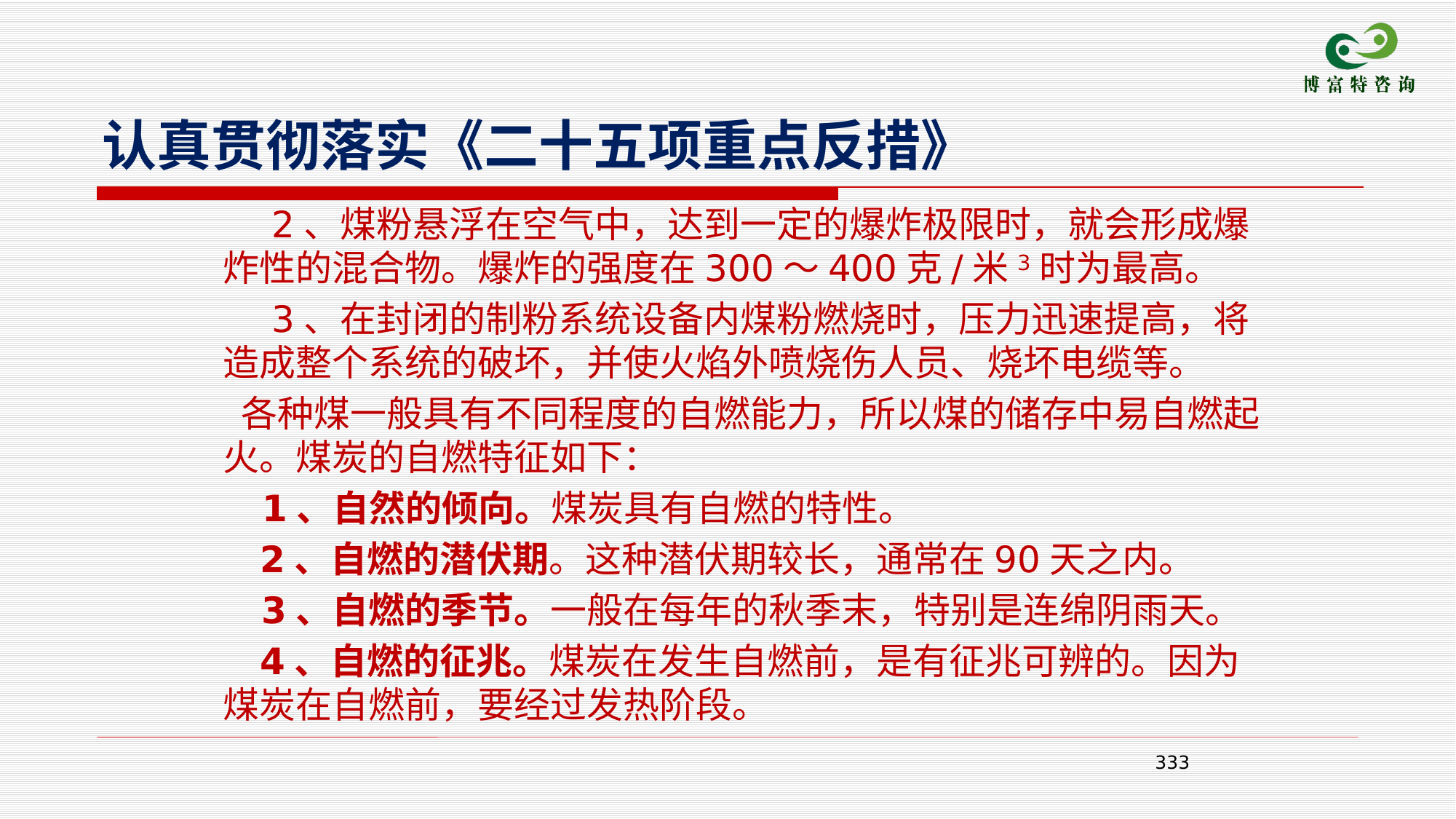

认真贯彻落实《二十五项重点反措》
         2、煤粉悬浮在空气中，达到一定的爆炸极限时，就会形成爆炸性的混合物。爆炸的强度在300～400克/米3时为最高。
         3、在封闭的制粉系统设备内煤粉燃烧时，压力迅速提高，将造成整个系统的破坏，并使火焰外喷烧伤人员、烧坏电缆等。
        各种煤一般具有不同程度的自燃能力，所以煤的储存中易自燃起火。煤炭的自燃特征如下：
        1、自然的倾向。煤炭具有自燃的特性。
        2、自燃的潜伏期。这种潜伏期较长，通常在90天之内。
        3、自燃的季节。一般在每年的秋季末，特别是连绵阴雨天。
        4、自燃的征兆。煤炭在发生自燃前，是有征兆可辨的。因为煤炭在自燃前，要经过发热阶段。

333